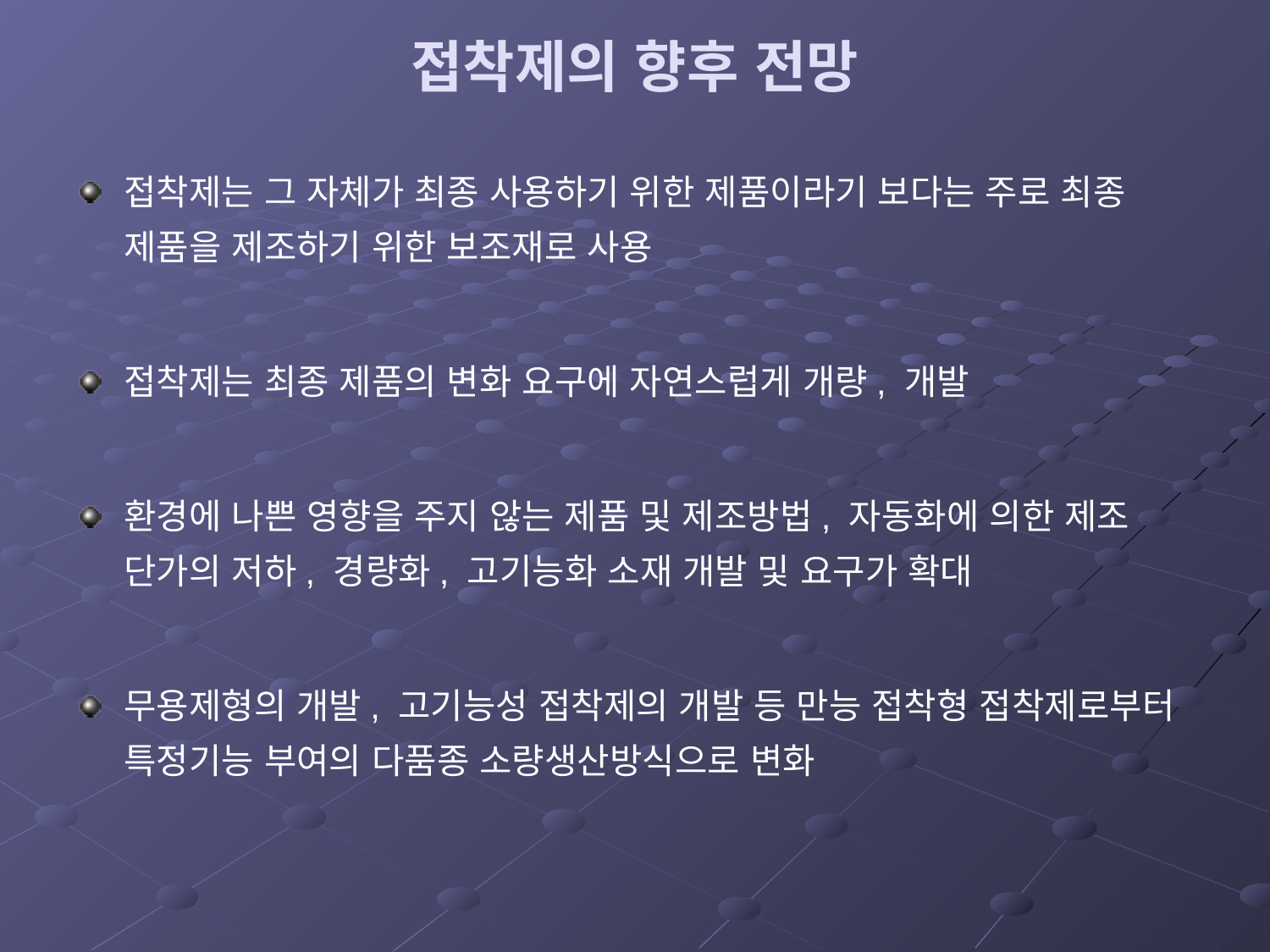

# 접착제의 향후 전망
접착제는 그 자체가 최종 사용하기 위한 제품이라기 보다는 주로 최종 제품을 제조하기 위한 보조재로 사용

접착제는 최종 제품의 변화 요구에 자연스럽게 개량, 개발

환경에 나쁜 영향을 주지 않는 제품 및 제조방법, 자동화에 의한 제조 단가의 저하, 경량화, 고기능화 소재 개발 및 요구가 확대

무용제형의 개발, 고기능성 접착제의 개발 등 만능 접착형 접착제로부터 특정기능 부여의 다품종 소량생산방식으로 변화